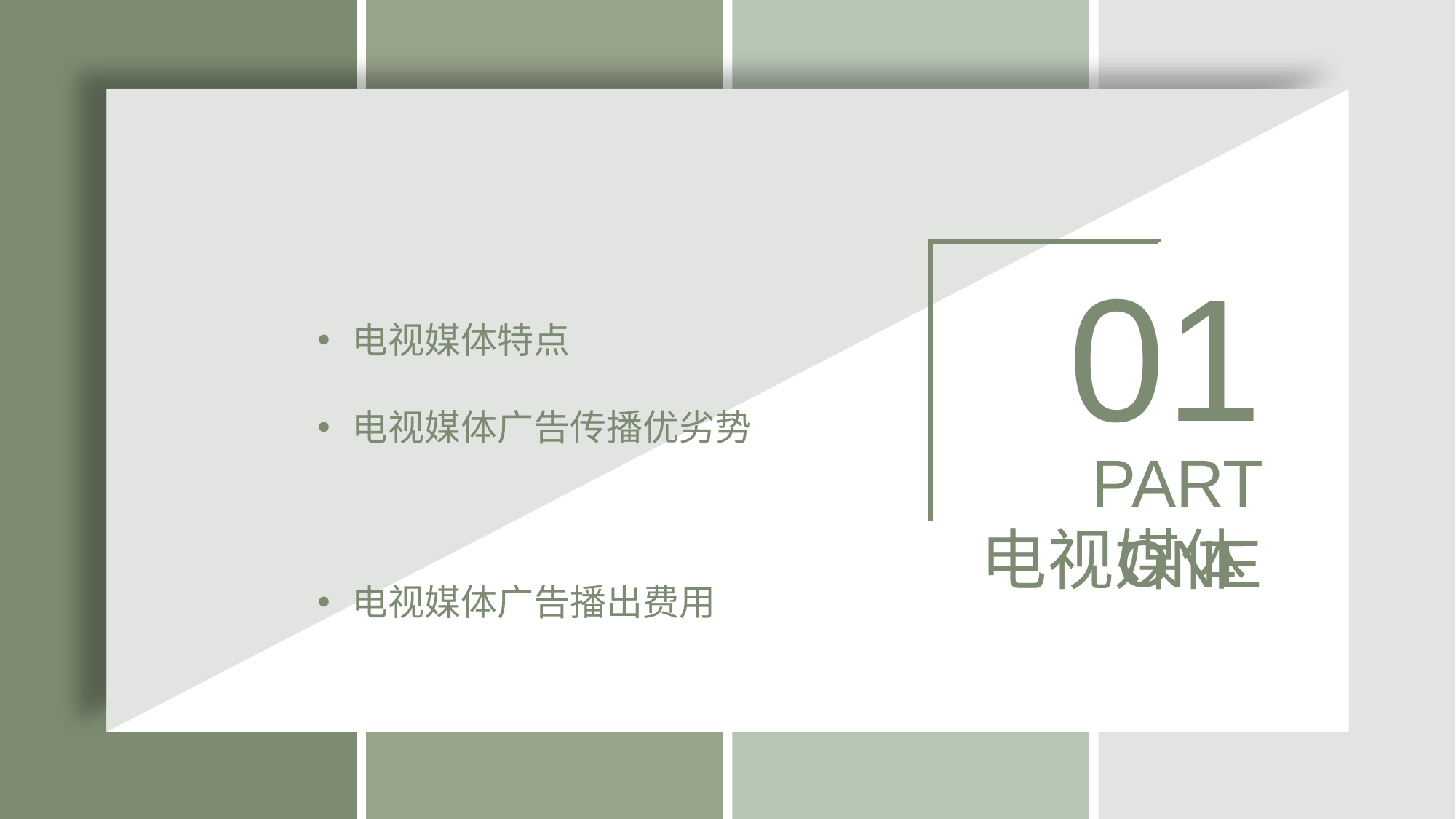

01
电视媒体特点
电视媒体广告传播优劣势
电视媒体广告播出费用
PART ONE
 电视媒体